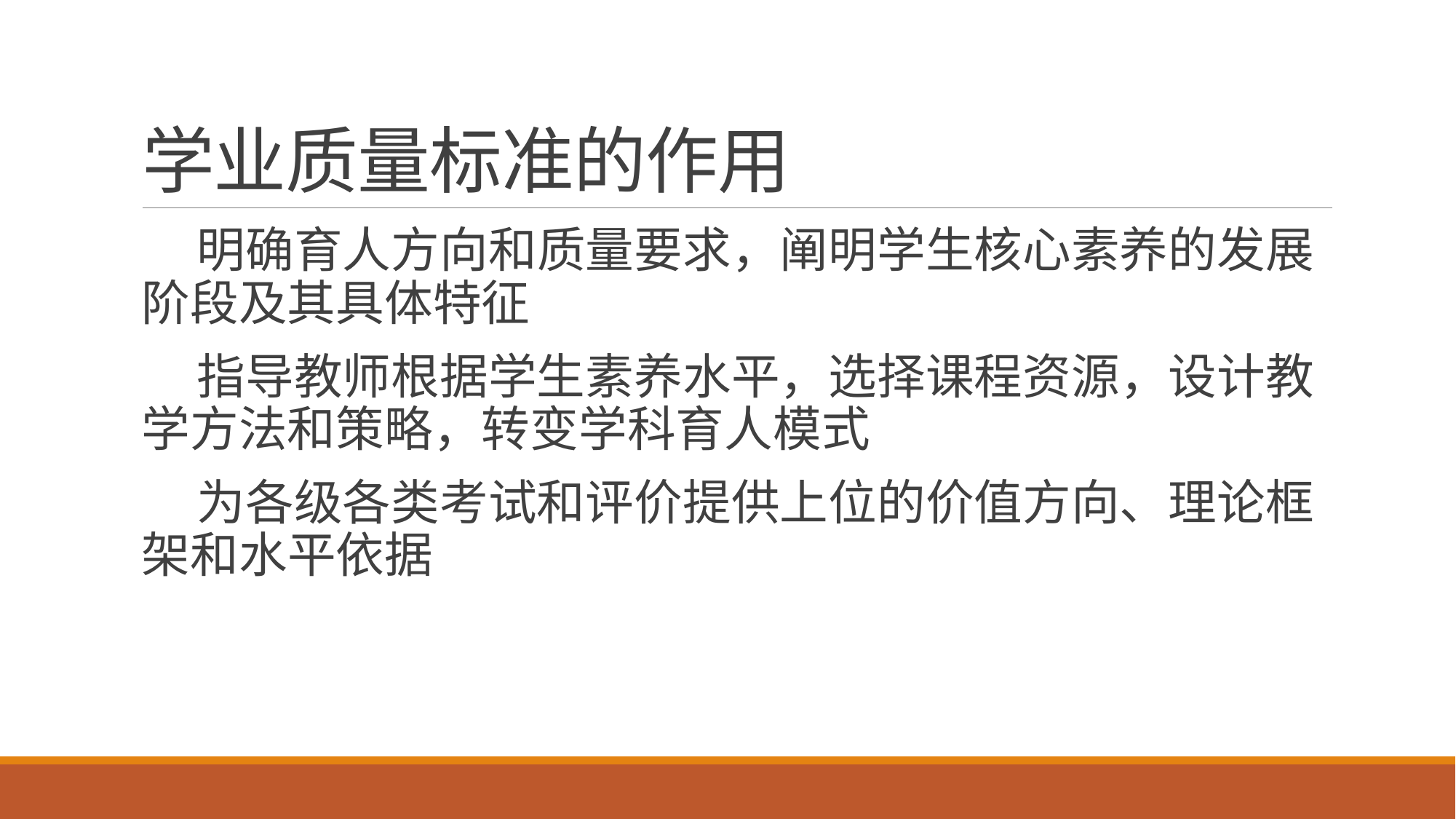

# 学业质量标准的作用
   明确育人方向和质量要求，阐明学生核心素养的发展阶段及其具体特征
   指导教师根据学生素养水平，选择课程资源，设计教学方法和策略，转变学科育人模式
   为各级各类考试和评价提供上位的价值方向、理论框架和水平依据